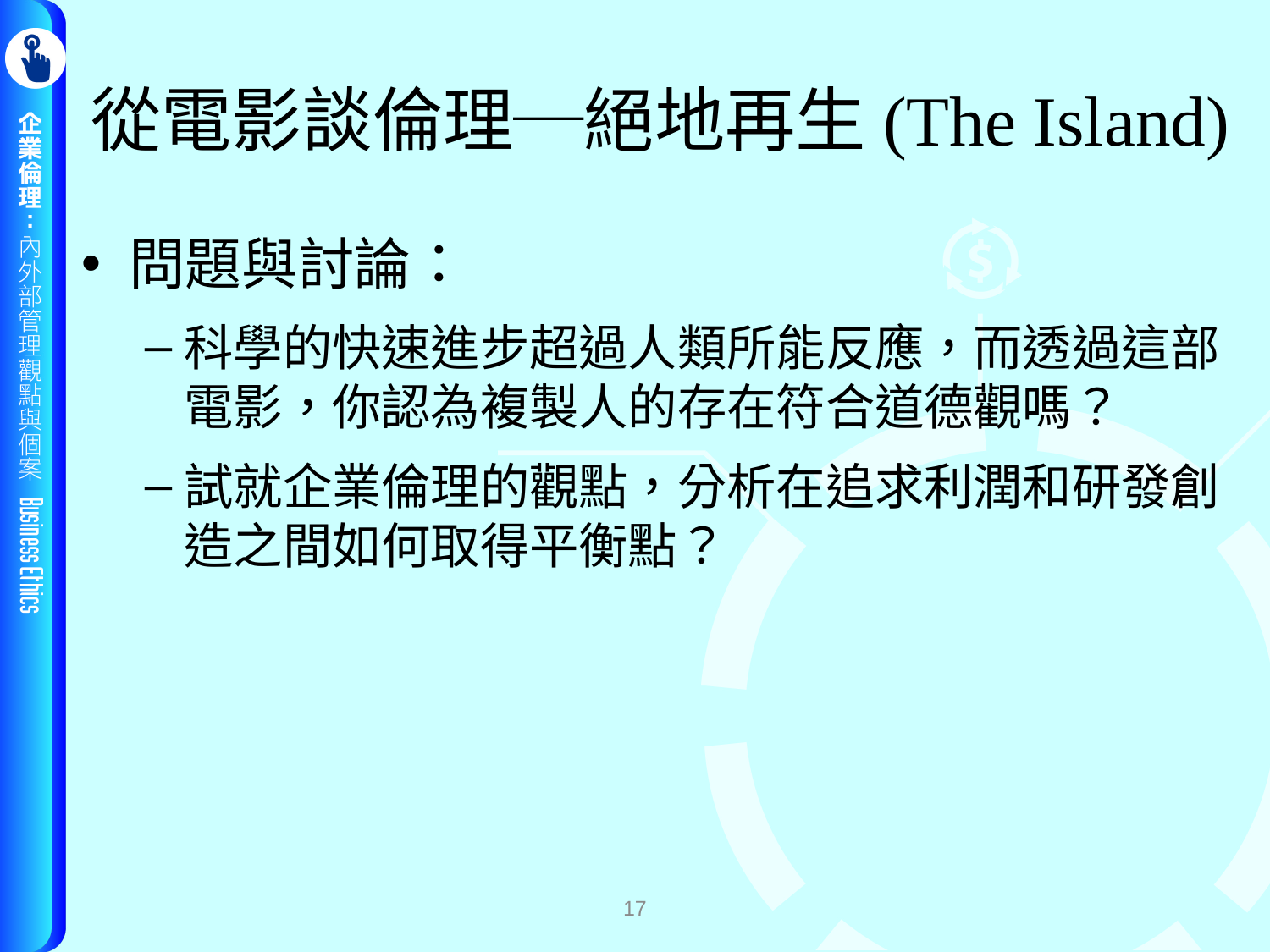

# 從電影談倫理─絕地再生(The Island)
問題與討論：
科學的快速進步超過人類所能反應，而透過這部電影，你認為複製人的存在符合道德觀嗎？
試就企業倫理的觀點，分析在追求利潤和研發創造之間如何取得平衡點？
17